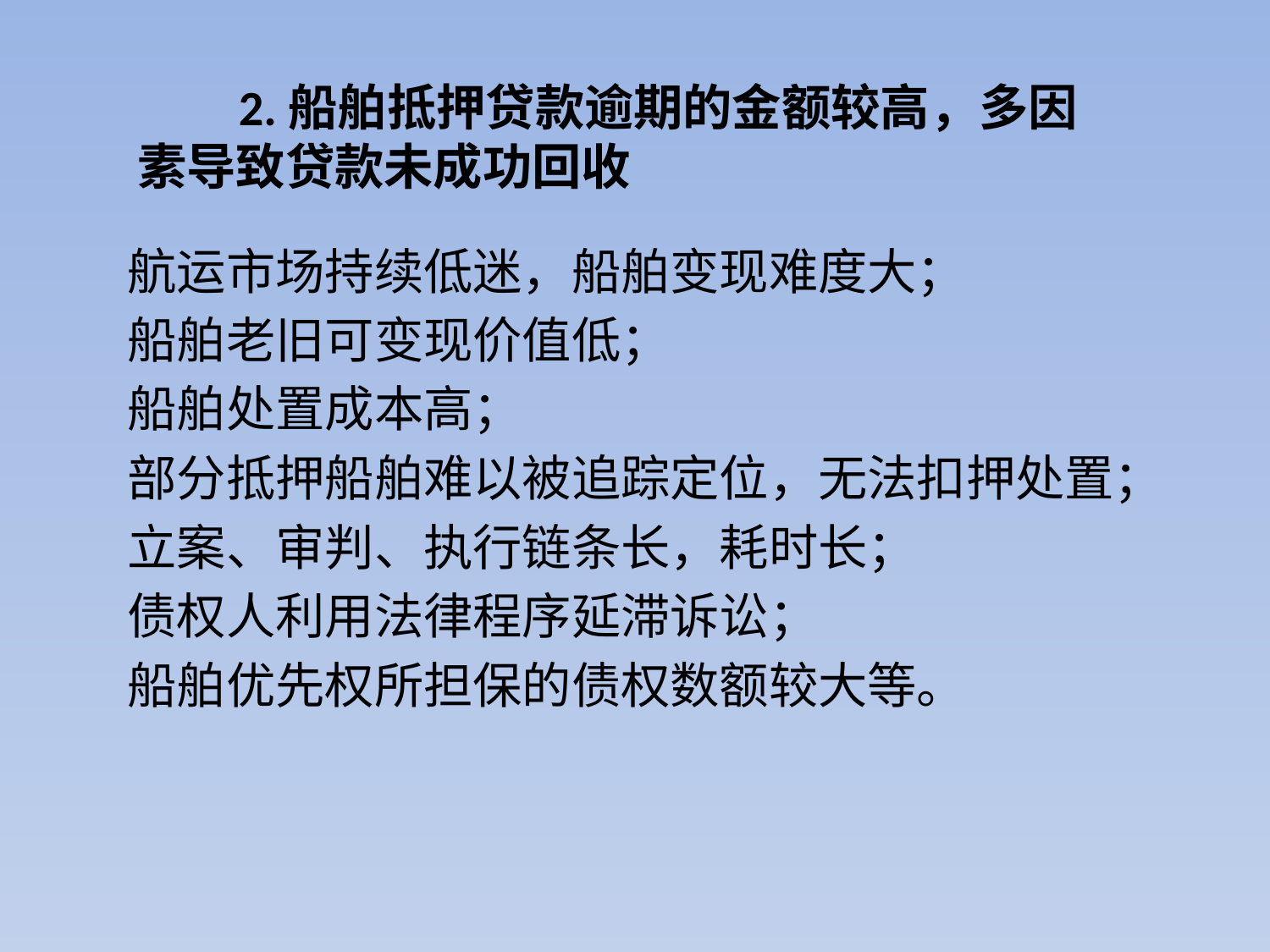

# 2.船舶抵押贷款逾期的金额较高，多因素导致贷款未成功回收

航运市场持续低迷，船舶变现难度大；
船舶老旧可变现价值低；
船舶处置成本高；
部分抵押船舶难以被追踪定位，无法扣押处置；
立案、审判、执行链条长，耗时长；
债权人利用法律程序延滞诉讼；
船舶优先权所担保的债权数额较大等。